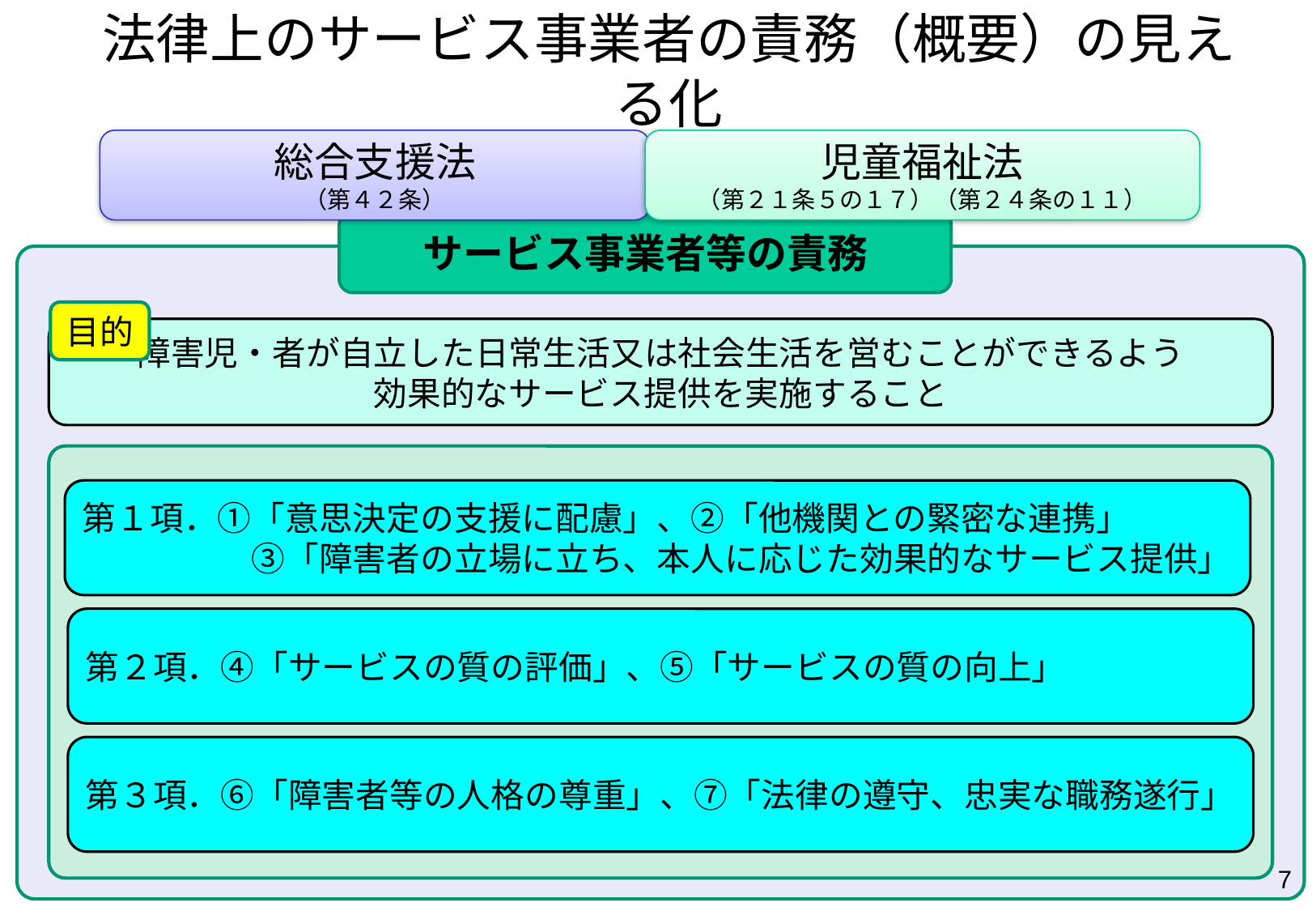

# 法律上のサービス事業者の責務（概要）の見える化
総合支援法
（第４２条）
児童福祉法
（第２１条５の１７）（第２４条の１１）
サービス事業者等の責務

目的
障害児・者が自立した日常生活又は社会生活を営むことができるよう
効果的なサービス提供を実施すること

第１項．①「意思決定の支援に配慮」、②「他機関との緊密な連携」
　　　　　③「障害者の立場に立ち、本人に応じた効果的なサービス提供」

第２項．④「サービスの質の評価」、⑤「サービスの質の向上」

第３項．⑥「障害者等の人格の尊重」、⑦「法律の遵守、忠実な職務遂行」
7